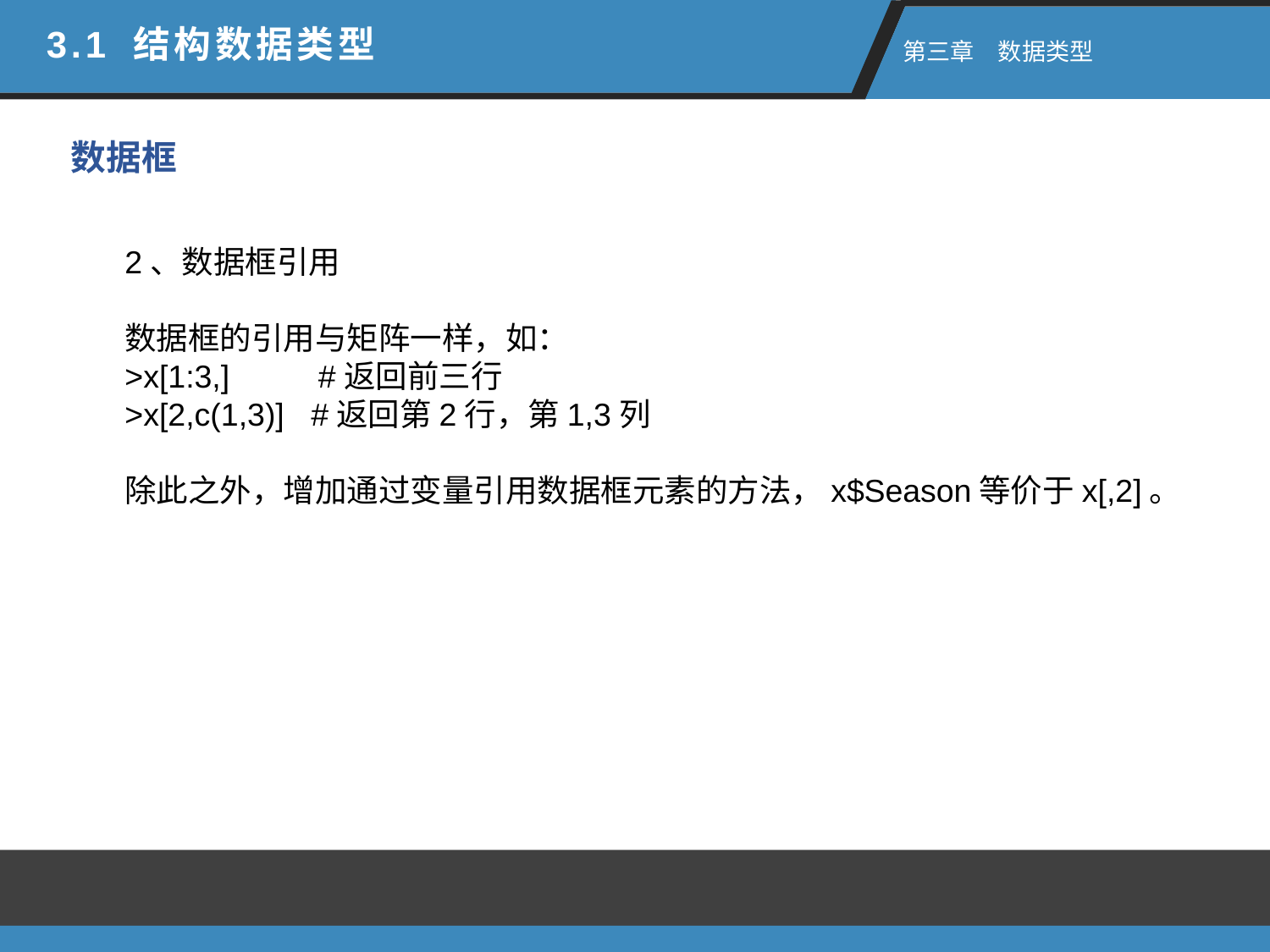

3.1 结构数据类型
  第三章　数据类型
数据框

2、数据框引用

数据框的引用与矩阵一样，如：
>x[1:3,]          #返回前三行
>x[2,c(1,3)]   #返回第2行，第1,3列

除此之外，增加通过变量引用数据框元素的方法，x$Season等价于x[,2]。